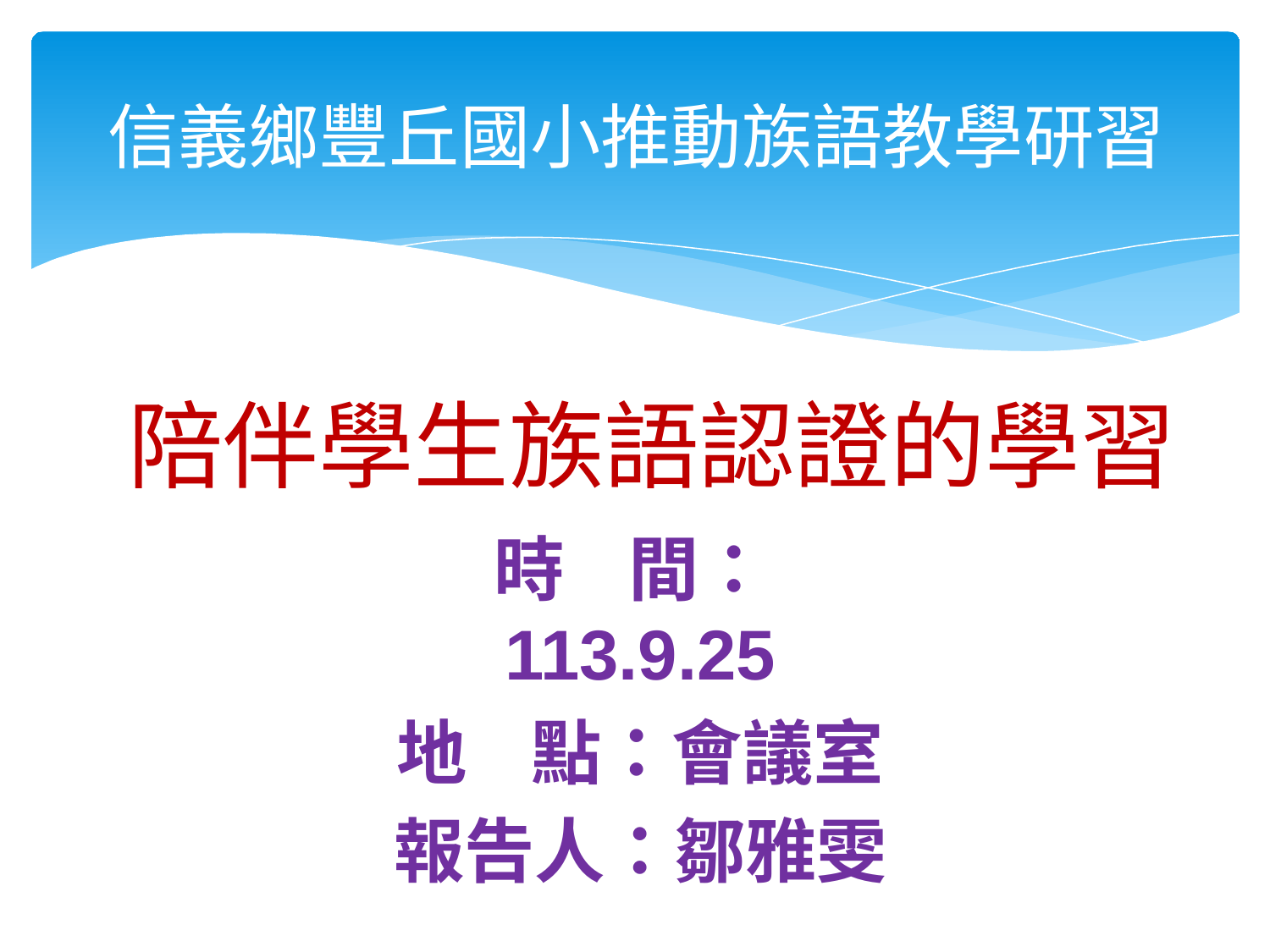

信義鄉豐丘國小推動族語教學研習
# 陪伴學生族語認證的學習
時    間：113.9.25
地    點：會議室
報告人：鄒雅雯